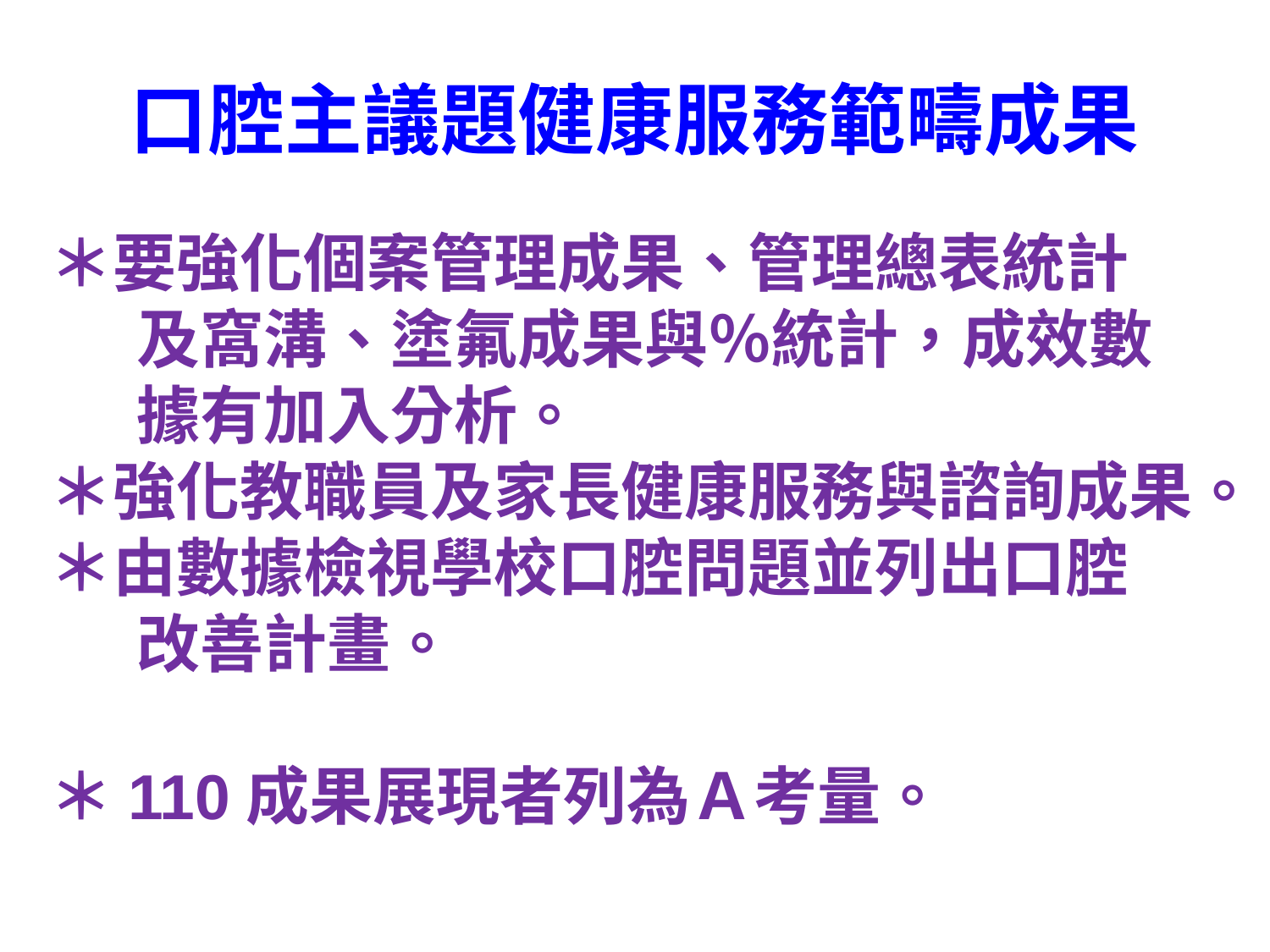

# 口腔主議題健康服務範疇成果
＊要強化個案管理成果、管理總表統計
     及窩溝、塗氟成果與％統計，成效數
     據有加入分析。
＊強化教職員及家長健康服務與諮詢成果。
＊由數據檢視學校口腔問題並列出口腔
     改善計畫。

＊110成果展現者列為Ａ考量。